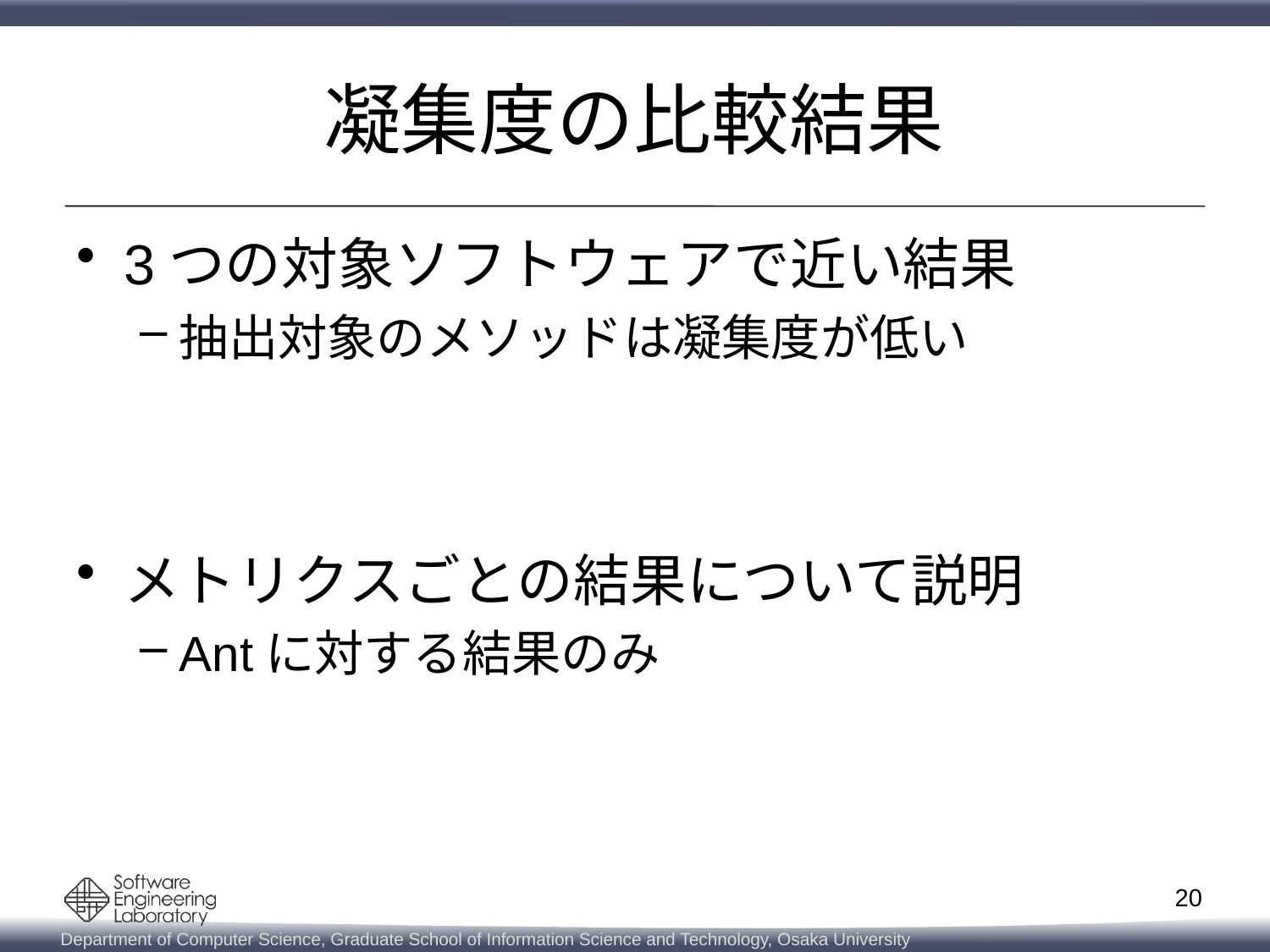

# 凝集度の比較結果
3つの対象ソフトウェアで近い結果
抽出対象のメソッドは凝集度が低い

メトリクスごとの結果について説明
Antに対する結果のみ
20